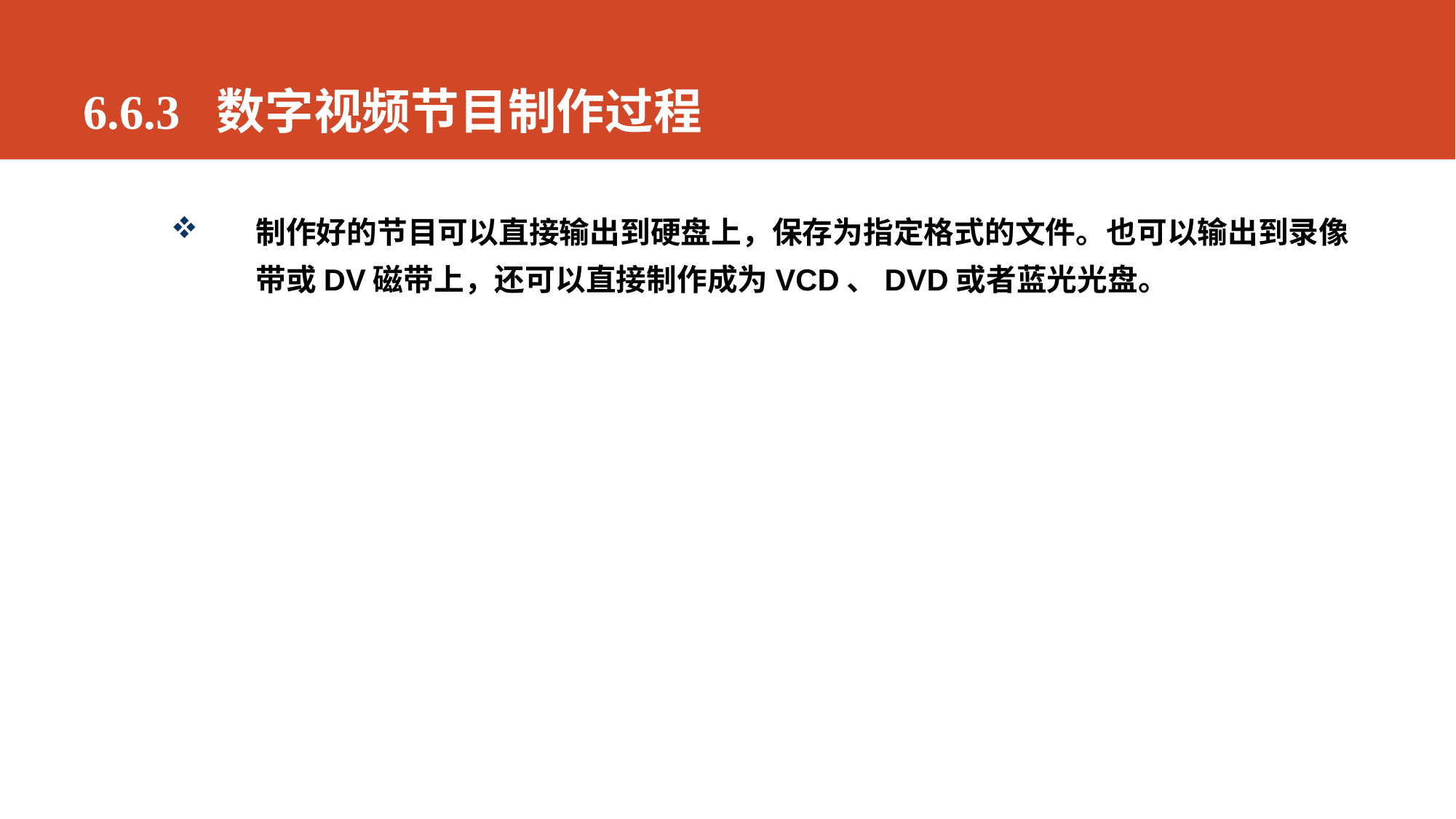

# 6.6.3  数字视频节目制作过程
制作好的节目可以直接输出到硬盘上，保存为指定格式的文件。也可以输出到录像带或DV磁带上，还可以直接制作成为VCD、DVD或者蓝光光盘。